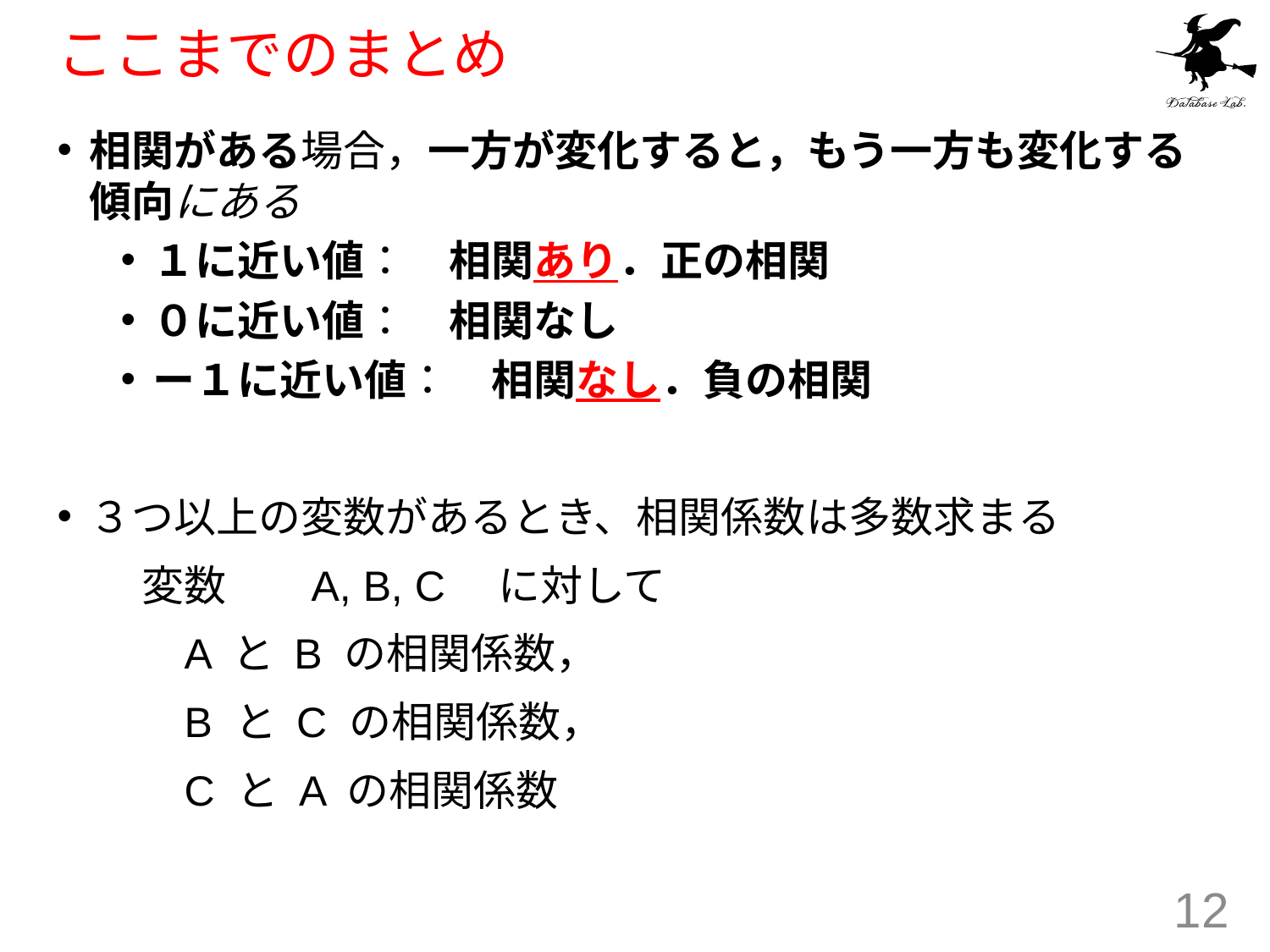

# ここまでのまとめ
相関がある場合，一方が変化すると，もう一方も変化する傾向にある
１に近い値：　相関あり．正の相関
０に近い値：　相関なし
ー１に近い値：　相関なし．負の相関

３つ以上の変数があるとき、相関係数は多数求まる
　　変数	A, B, C　に対して
　　	A と B の相関係数，
	B と C の相関係数，
	C と A の相関係数

12